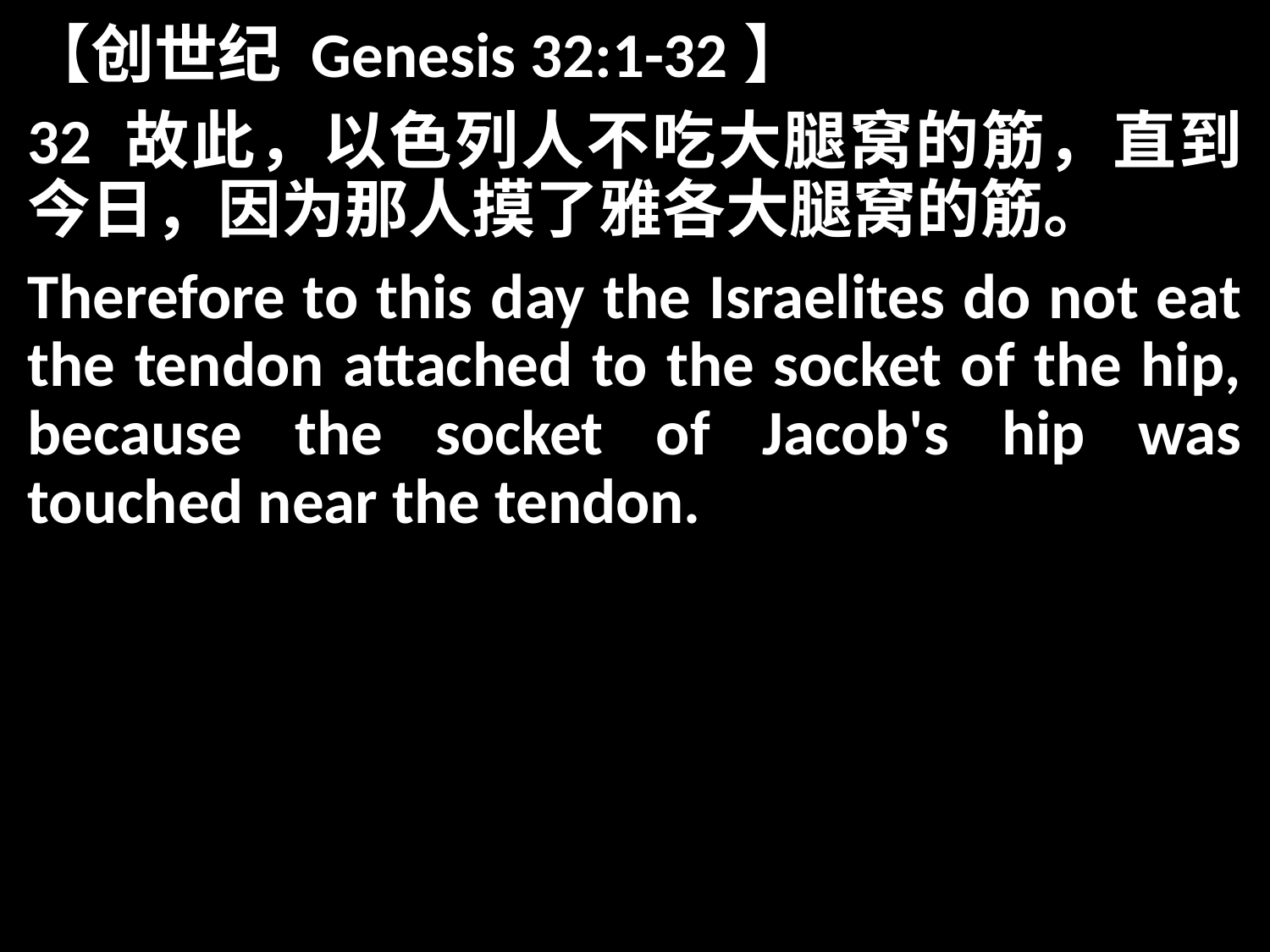

【创世纪 Genesis 32:1-32】
32 故此，以色列人不吃大腿窝的筋，直到今日，因为那人摸了雅各大腿窝的筋。
Therefore to this day the Israelites do not eat the tendon attached to the socket of the hip, because the socket of Jacob's hip was touched near the tendon.